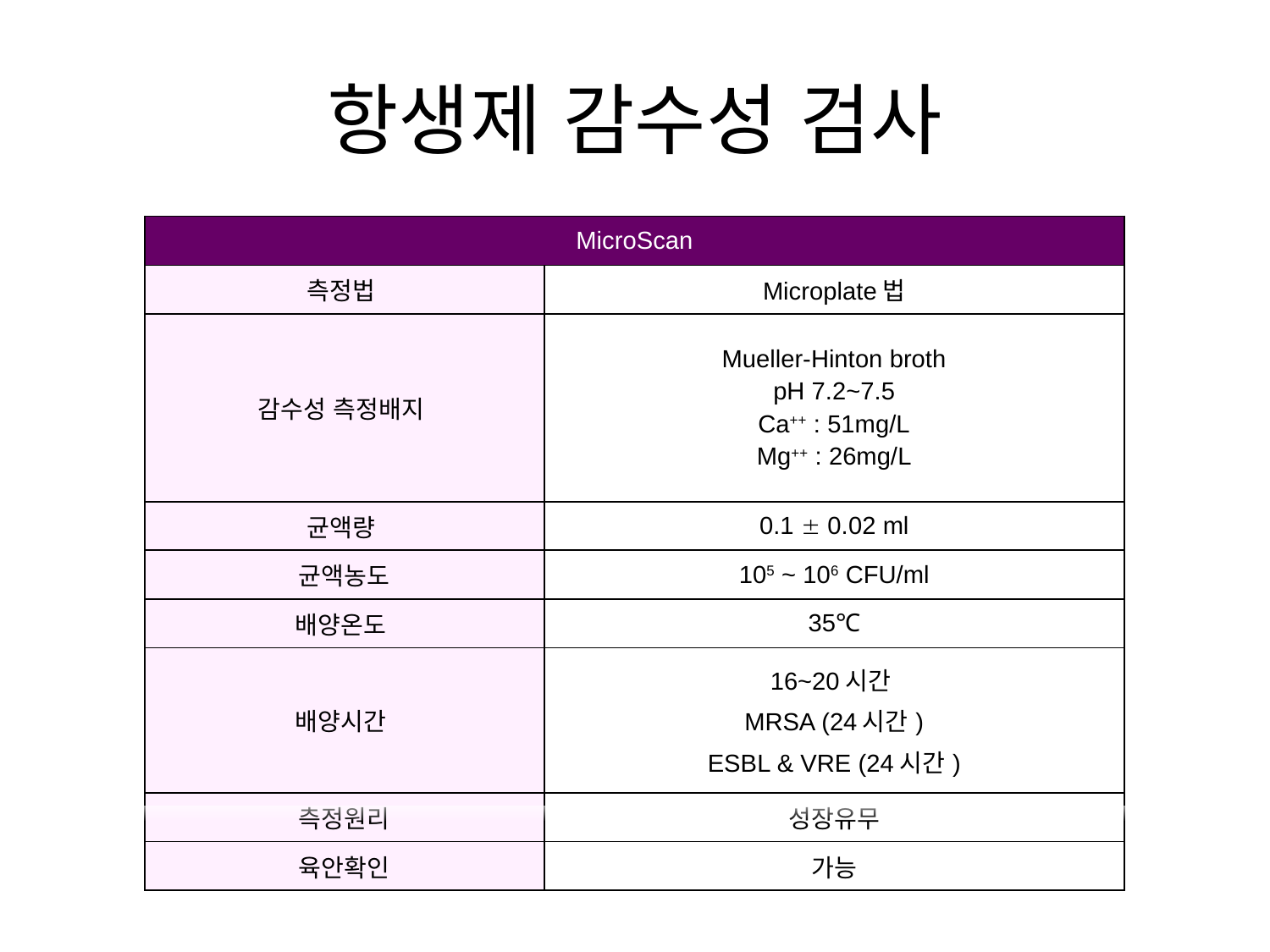

# 항생제 감수성 검사
| MicroScan |  |
| --- | --- |
| 측정법 | Microplate법 |
| 감수성 측정배지 | Mueller-Hinton broth pH 7.2~7.5 Ca++ : 51mg/L Mg++ : 26mg/L |
| 균액량 | 0.1 ± 0.02 ml |
| 균액농도 | 105 ~ 106 CFU/ml |
| 배양온도 | 35℃ |
| 배양시간 | 16~20시간 MRSA (24시간) ESBL & VRE (24시간) |
| 측정원리 | 성장유무 |
| 육안확인 | 가능 |